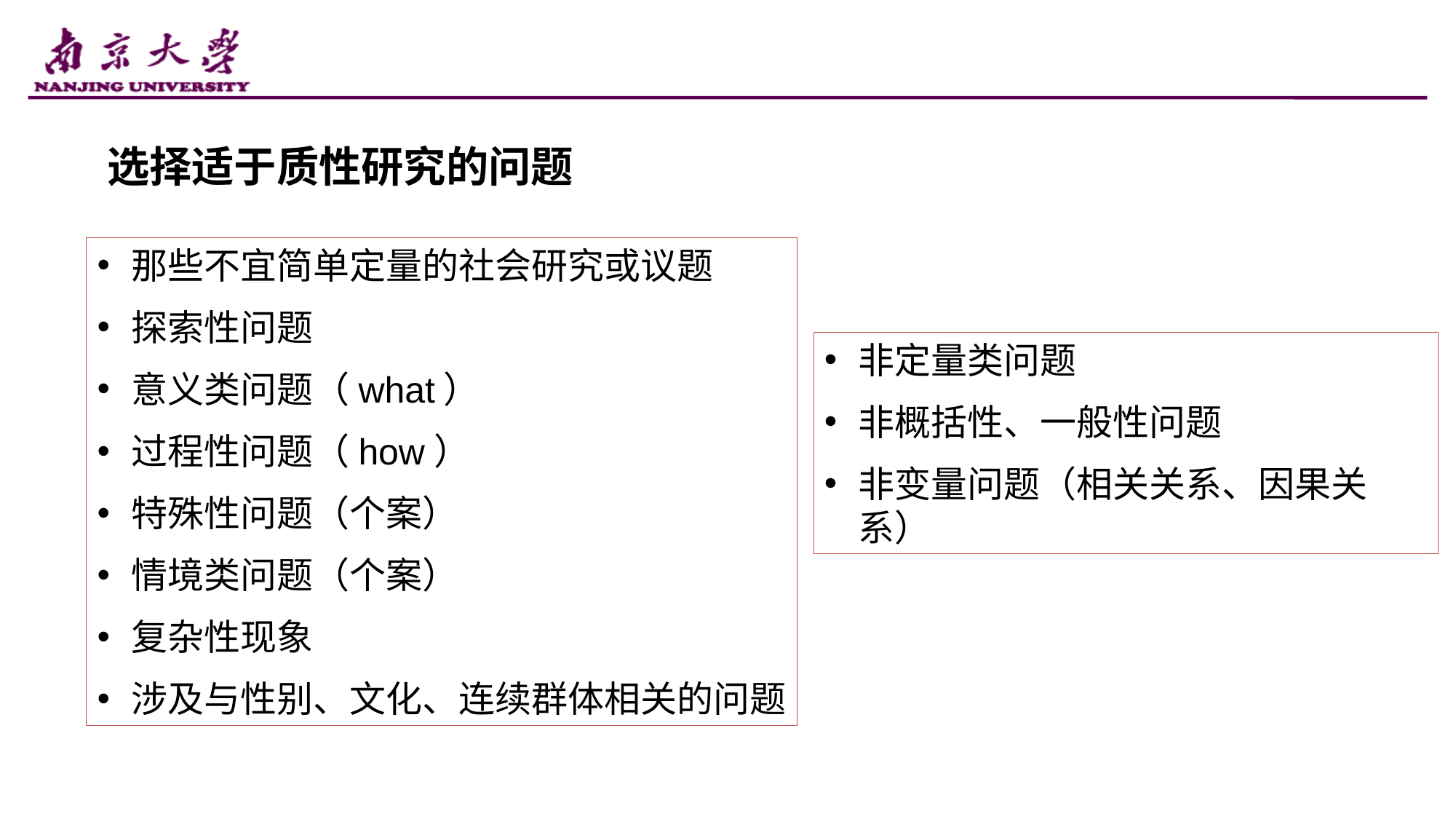

选择适于质性研究的问题
那些不宜简单定量的社会研究或议题
探索性问题
意义类问题（what）
过程性问题（how）
特殊性问题（个案）
情境类问题（个案）
复杂性现象
涉及与性别、文化、连续群体相关的问题
非定量类问题
非概括性、一般性问题
非变量问题（相关关系、因果关系）